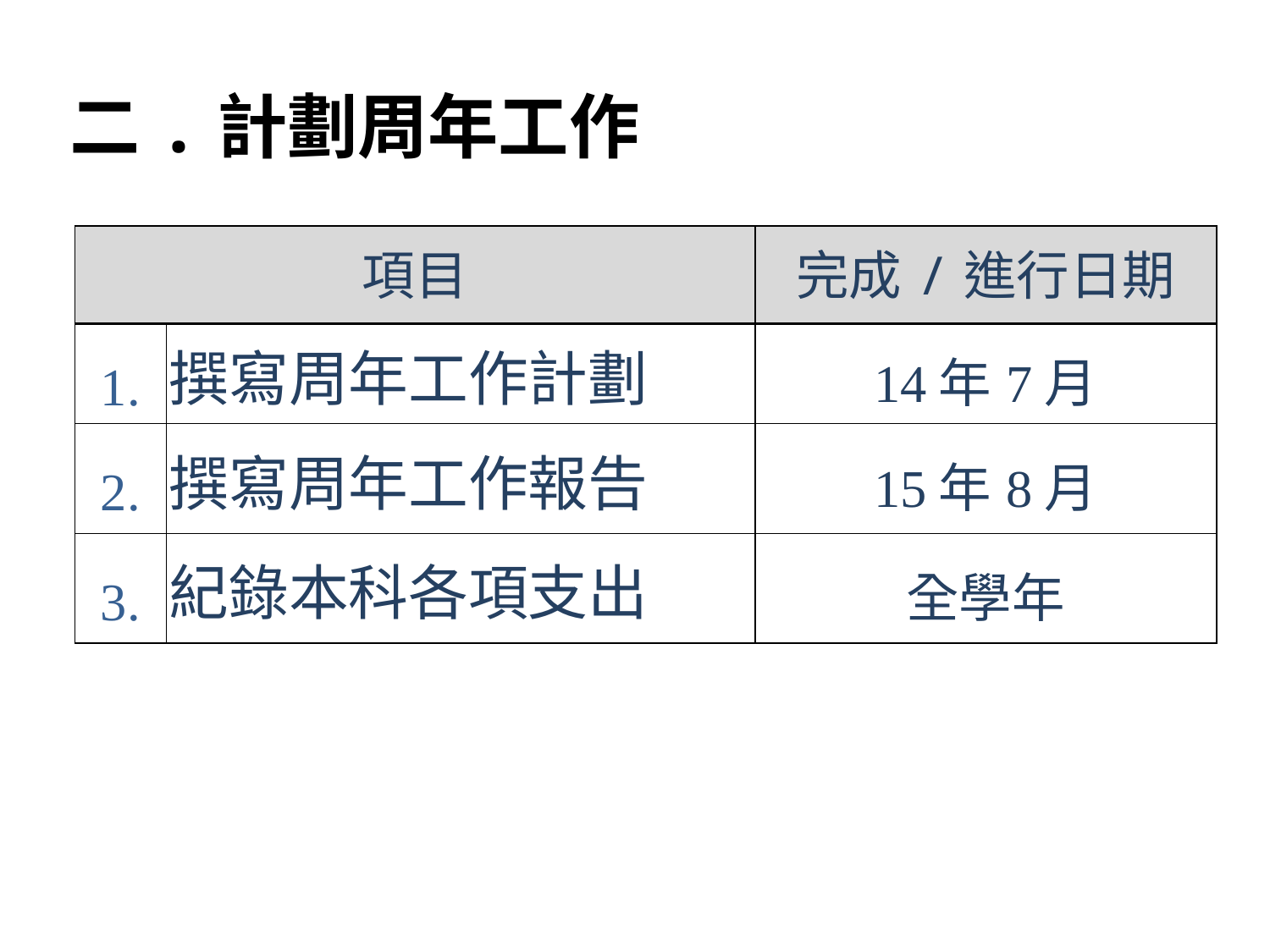

二.計劃周年工作
| 項目 |  | 完成/進行日期 |
| --- | --- | --- |
| 1. | 撰寫周年工作計劃 | 14年7月 |
| 2. | 撰寫周年工作報告 | 15年8月 |
| 3. | 紀錄本科各項支出 | 全學年 |